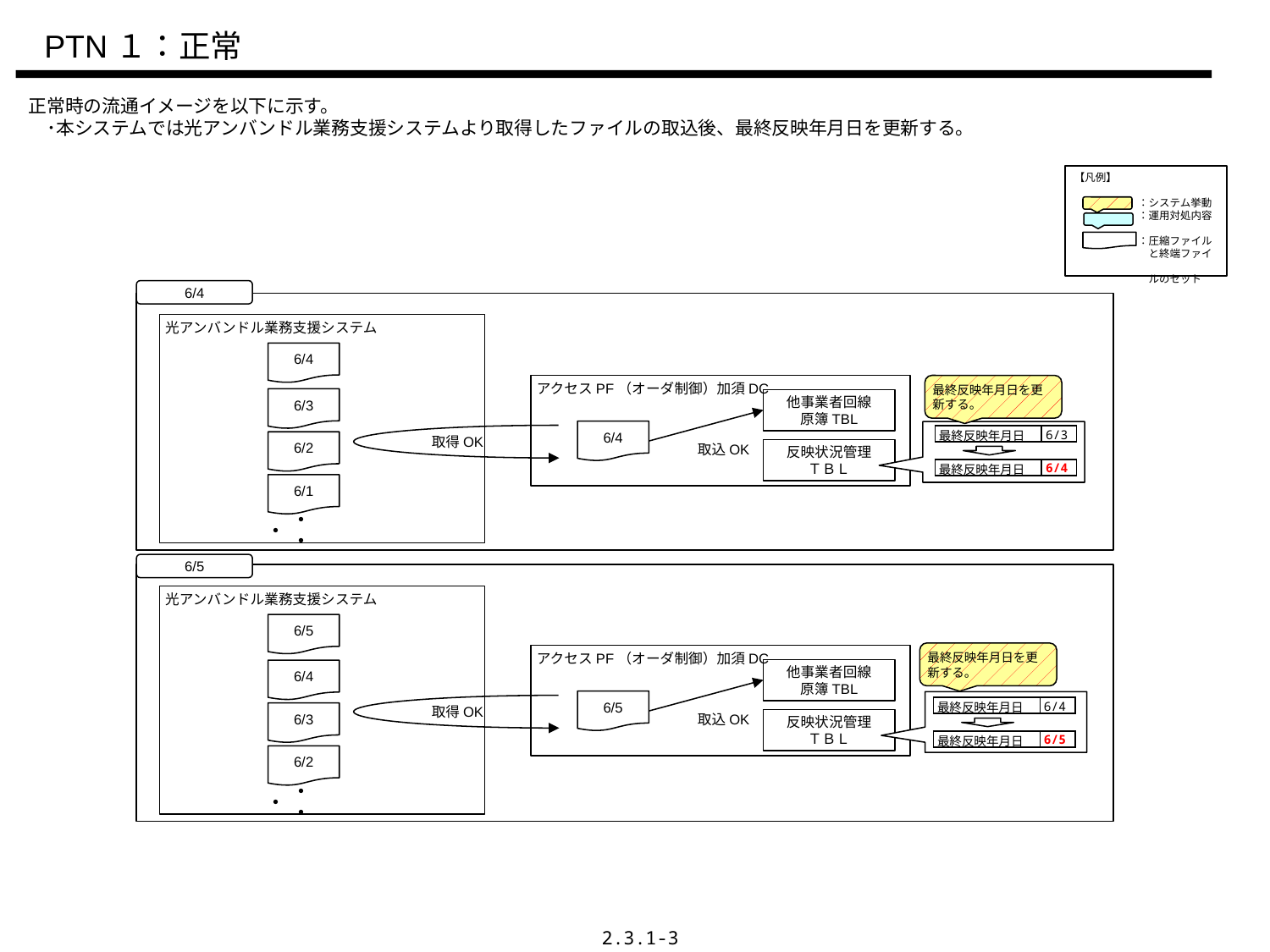

PTN１：正常

正常時の流通イメージを以下に示す。
　･本システムでは光アンバンドル業務支援システムより取得したファイルの取込後、最終反映年月日を更新する。

【凡例】

　　　　　　：システム挙動
　　　　　　：運用対処内容

　　　　　　：圧縮ファイル
　　　　　　　と終端ファイ
　　　　　　　ルのセット

6/4

光アンバンドル業務支援システム
6/4
最終反映年月日を更新する。
アクセスPF（オーダ制御）加須DC
6/3
他事業者回線
原簿TBL
6/4

| 最終反映年月日 | 6/3 |
| --- | --- |
取得OK
6/2
取込OK
反映状況管理
ＴＢＬ

| 最終反映年月日 | 6/4 |
| --- | --- |
6/1
・・・

6/5

光アンバンドル業務支援システム
6/5
最終反映年月日を更新する。
アクセスPF（オーダ制御）加須DC
他事業者回線
原簿TBL
6/4
6/5

| 最終反映年月日 | 6/4 |
| --- | --- |
取得OK
6/3
取込OK
反映状況管理
ＴＢＬ

| 最終反映年月日 | 6/5 |
| --- | --- |
6/2
・・・